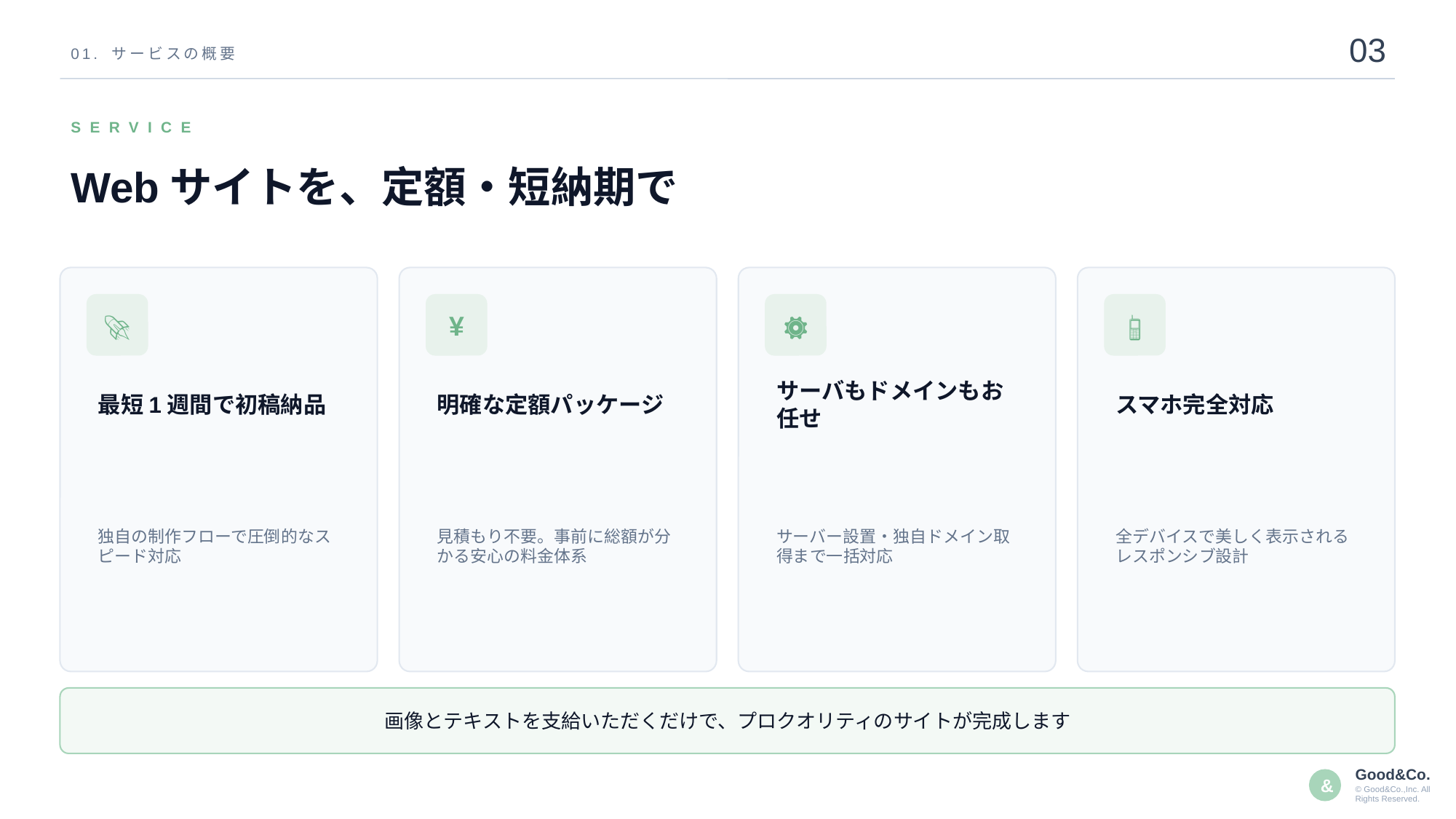

03
01. サービスの概要

SERVICE
Webサイトを、定額・短納期で

🚀

¥

⚙

📱
最短1週間で初稿納品
明確な定額パッケージ
サーバもドメインもお任せ
スマホ完全対応
独自の制作フローで圧倒的なスピード対応
見積もり不要。事前に総額が分かる安心の料金体系
サーバー設置・独自ドメイン取得まで一括対応
全デバイスで美しく表示されるレスポンシブ設計

画像とテキストを支給いただくだけで、プロクオリティのサイトが完成します
Good&Co.

&
© Good&Co.,Inc. All Rights Reserved.